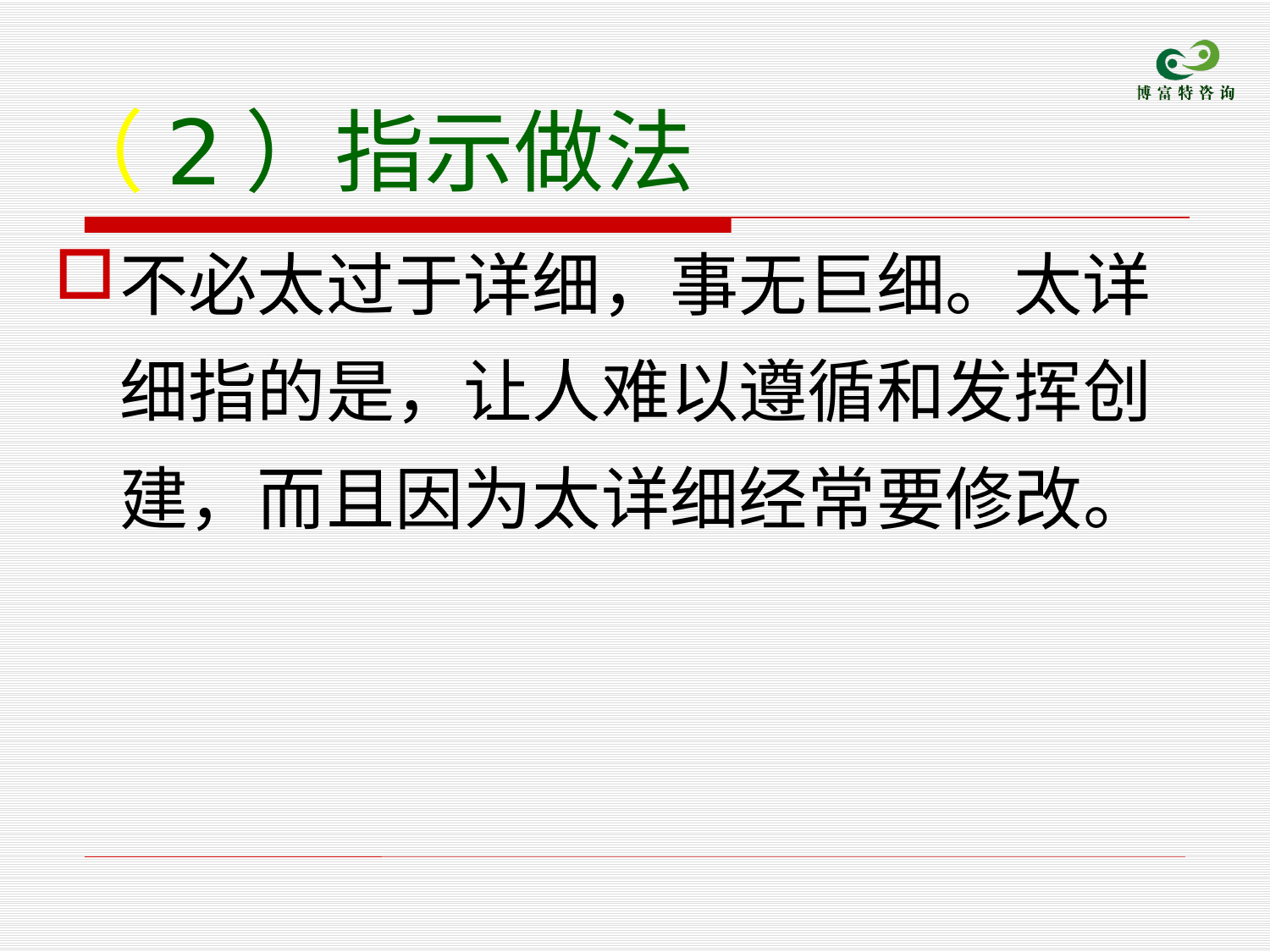

（2）指示做法
不必太过于详细，事无巨细。太详细指的是，让人难以遵循和发挥创建，而且因为太详细经常要修改。
579